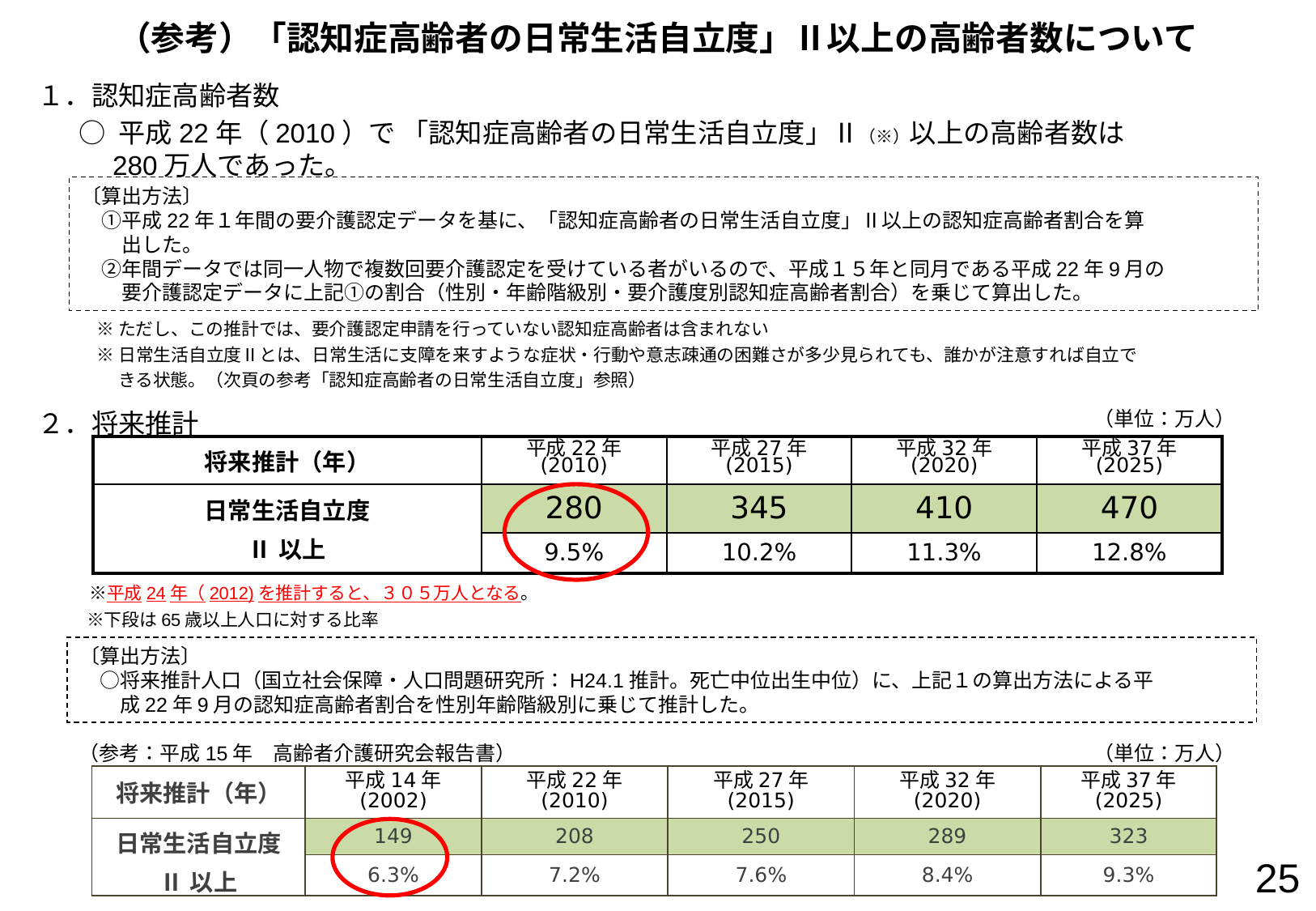

（参考）「認知症高齢者の日常生活自立度」Ⅱ以上の高齢者数について
１．認知症高齢者数
○ 平成22年（2010）で 「認知症高齢者の日常生活自立度」Ⅱ（※）以上の高齢者数は
　280万人であった。
〔算出方法〕
　①平成22年１年間の要介護認定データを基に、「認知症高齢者の日常生活自立度」Ⅱ以上の認知症高齢者割合を算
　　出した。
　②年間データでは同一人物で複数回要介護認定を受けている者がいるので、平成１５年と同月である平成22年9月の
　　要介護認定データに上記①の割合（性別・年齢階級別・要介護度別認知症高齢者割合）を乗じて算出した。
　※ ただし、この推計では、要介護認定申請を行っていない認知症高齢者は含まれない
　※ 日常生活自立度Ⅱとは、日常生活に支障を来すような症状・行動や意志疎通の困難さが多少見られても、誰かが注意すれば自立で
　　 きる状態。（次頁の参考「認知症高齢者の日常生活自立度」参照）
（単位：万人）
２．将来推計
| 将来推計（年） | 平成22年 (2010) | 平成27年 (2015) | 平成32年 (2020) | 平成37年 (2025) |
| --- | --- | --- | --- | --- |
| 日常生活自立度 Ⅱ以上 | 280 | 345 | 410 | 470 |
|  | 9.5% | 10.2% | 11.3% | 12.8% |

　※平成24年（2012)を推計すると、３０５万人となる。
　※下段は65歳以上人口に対する比率
〔算出方法〕
　○将来推計人口（国立社会保障・人口問題研究所：H24.1推計。死亡中位出生中位）に、上記１の算出方法による平
　　成22年9月の認知症高齢者割合を性別年齢階級別に乗じて推計した。
（参考：平成15年　高齢者介護研究会報告書）
（単位：万人）
| 将来推計（年） | 平成14年 (2002) | 平成22年 (2010) | 平成27年 (2015) | 平成32年 (2020) | 平成37年 (2025) |
| --- | --- | --- | --- | --- | --- |
| 日常生活自立度 Ⅱ以上 | 149 | 208 | 250 | 289 | 323 |
|  | 6.3% | 7.2% | 7.6% | 8.4% | 9.3% |

25